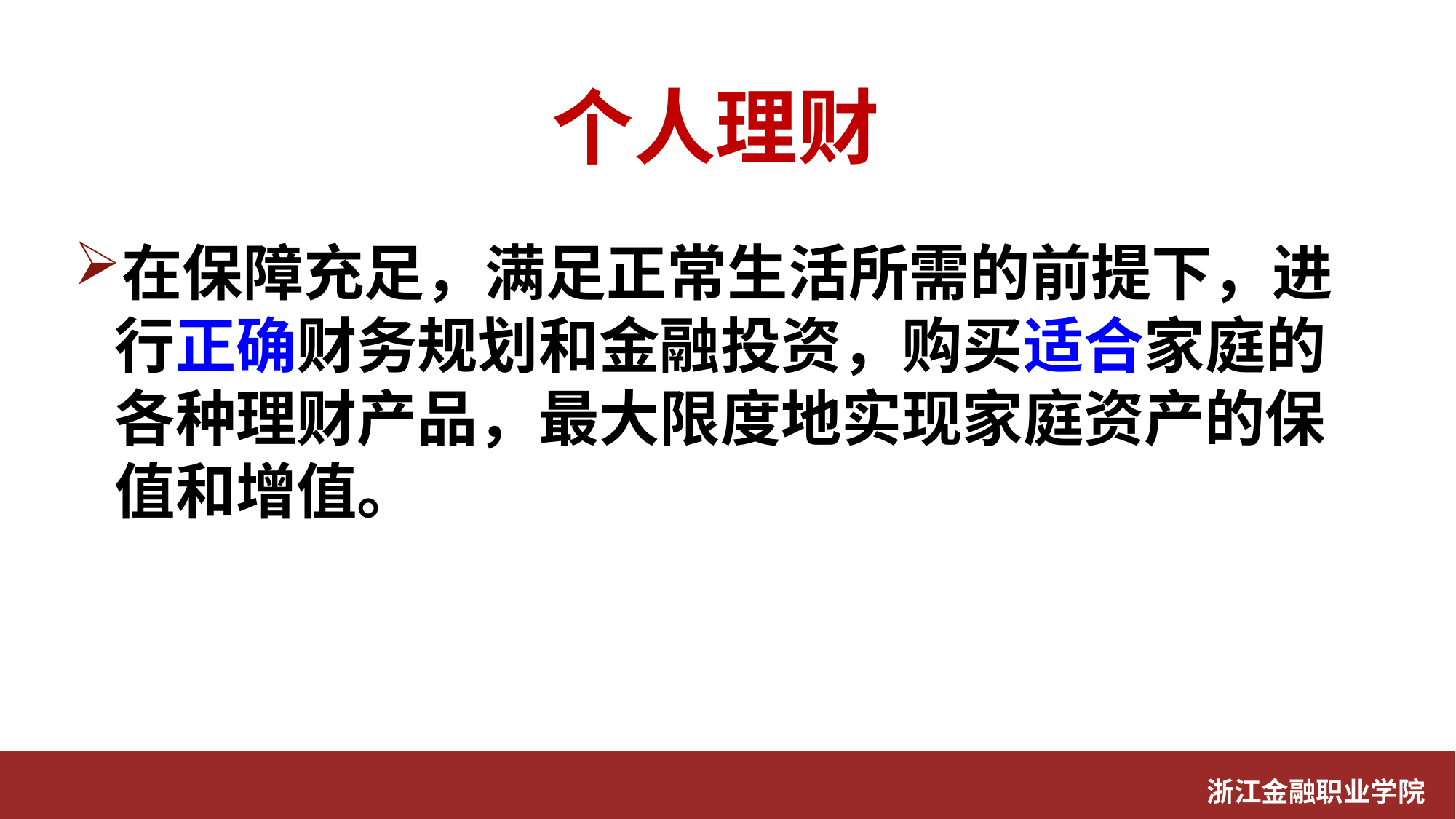

# 个人理财
在保障充足，满足正常生活所需的前提下，进行正确财务规划和金融投资，购买适合家庭的各种理财产品，最大限度地实现家庭资产的保值和增值。